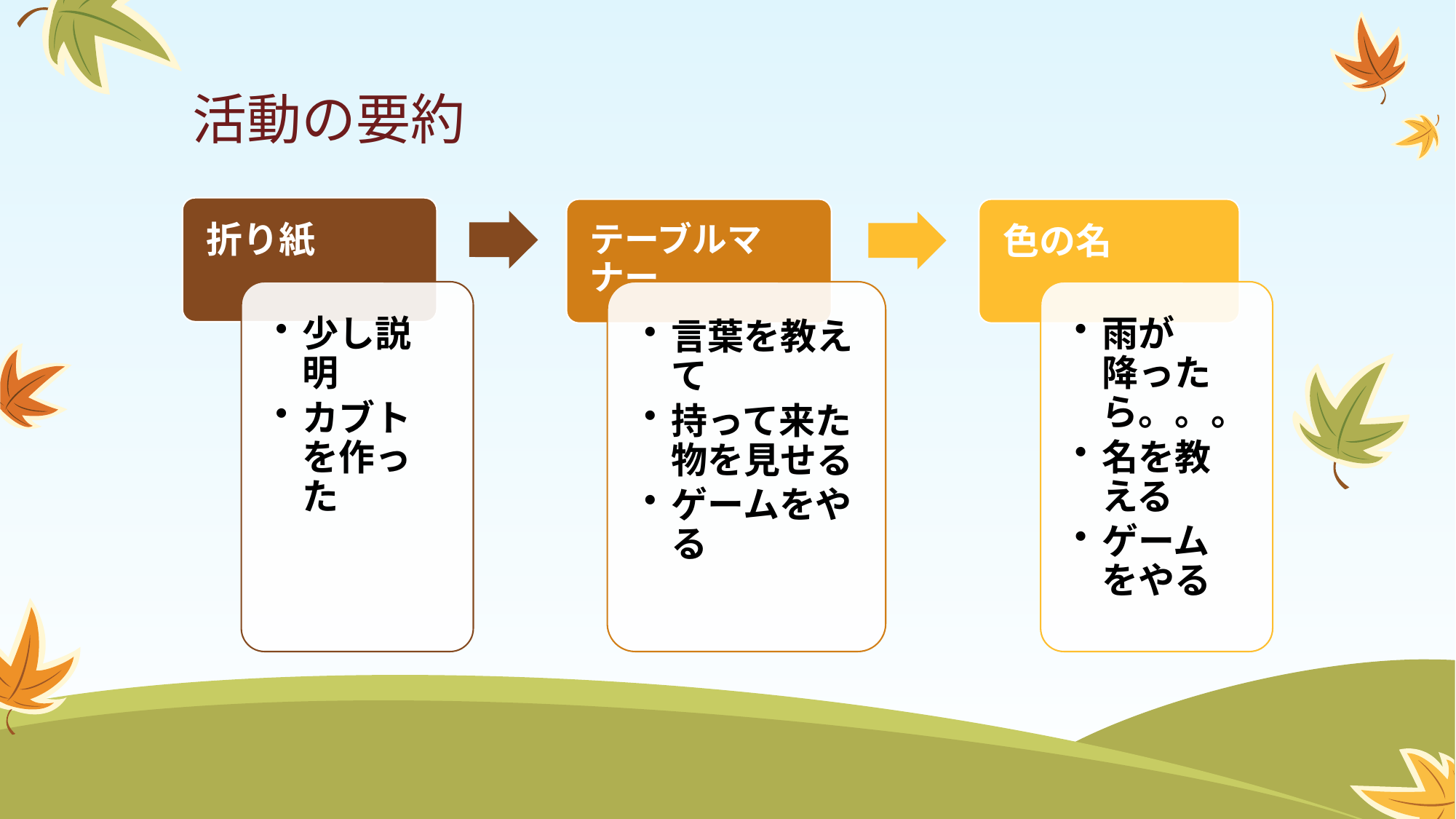

# 活動の要約
折り紙
少し説明
カブトを作った

テーブルマナー
言葉を教えて
持って来た物を見せる
ゲームをやる

色の名
雨が降ったら。。。
名を教える
ゲームをやる